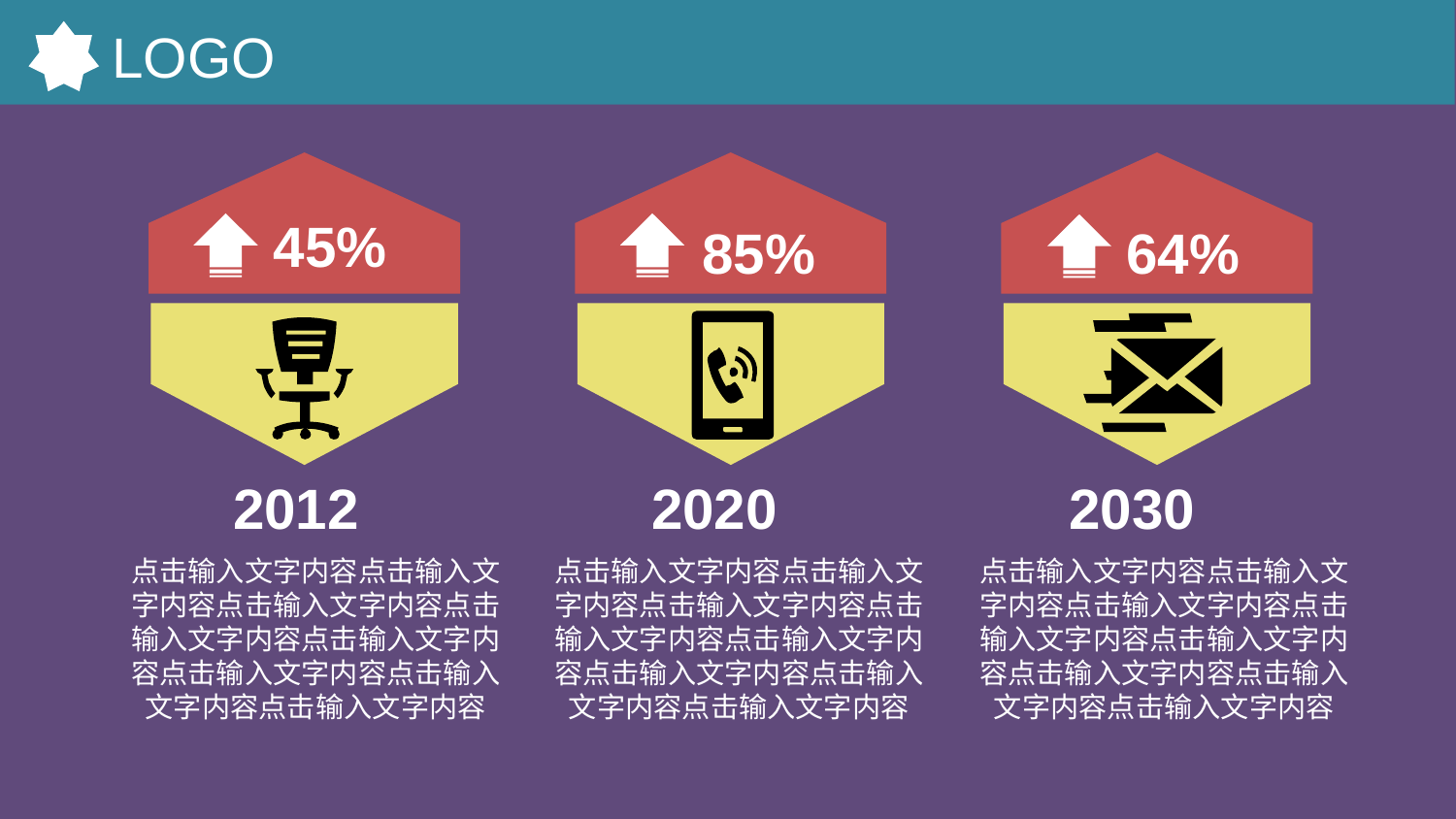

LOGO

45%

85%

64%

2012
点击输入文字内容点击输入文字内容点击输入文字内容点击输入文字内容点击输入文字内容点击输入文字内容点击输入文字内容点击输入文字内容
2020
点击输入文字内容点击输入文字内容点击输入文字内容点击输入文字内容点击输入文字内容点击输入文字内容点击输入文字内容点击输入文字内容
2030
点击输入文字内容点击输入文字内容点击输入文字内容点击输入文字内容点击输入文字内容点击输入文字内容点击输入文字内容点击输入文字内容